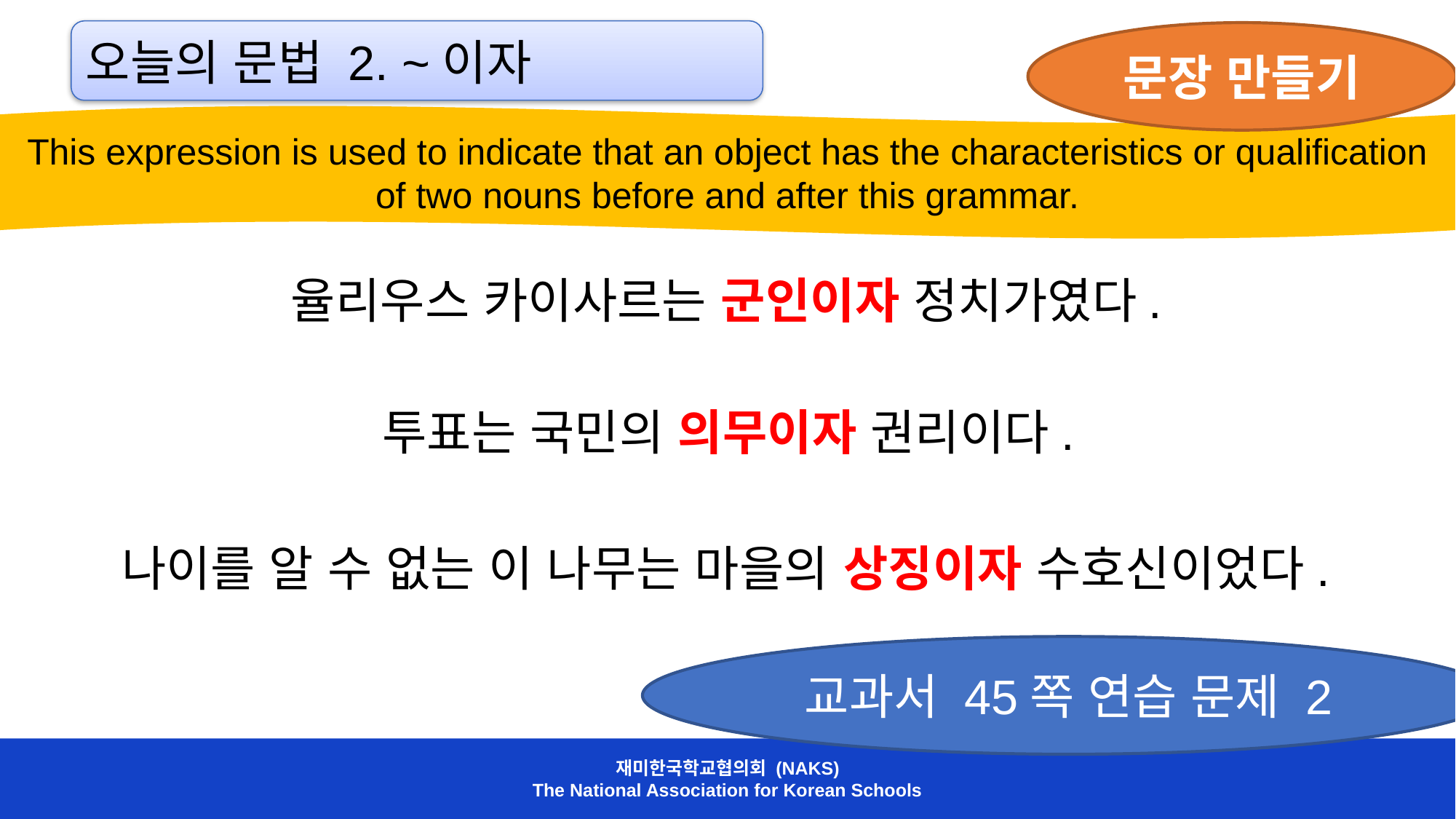

오늘의 문법 2. ~이자
문장 만들기
This expression is used to indicate that an object has the characteristics or qualification of two nouns before and after this grammar.
율리우스 카이사르는 군인이자 정치가였다.
투표는 국민의 의무이자 권리이다.
나이를 알 수 없는 이 나무는 마을의 상징이자 수호신이었다.
교과서 45쪽 연습 문제 2
재미한국학교협의회 (NAKS)
The National Association for Korean Schools